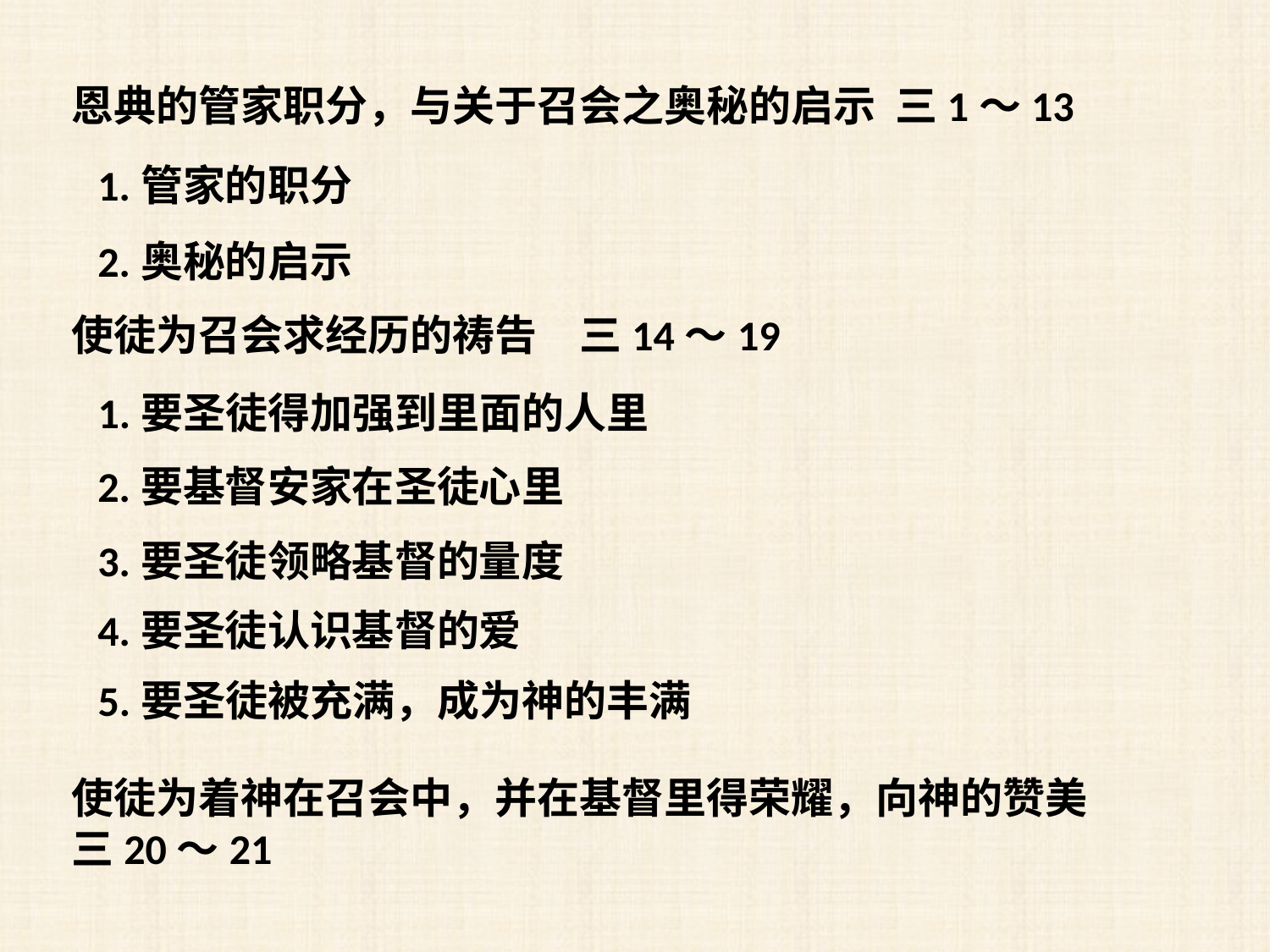

恩典的管家职分，与关于召会之奥秘的启示  三1～13
1.管家的职分
2.奥秘的启示
使徒为召会求经历的祷告　三14～19
1.要圣徒得加强到里面的人里
2.要基督安家在圣徒心里
3.要圣徒领略基督的量度
4.要圣徒认识基督的爱
5.要圣徒被充满，成为神的丰满
使徒为着神在召会中，并在基督里得荣耀，向神的赞美　三20～21